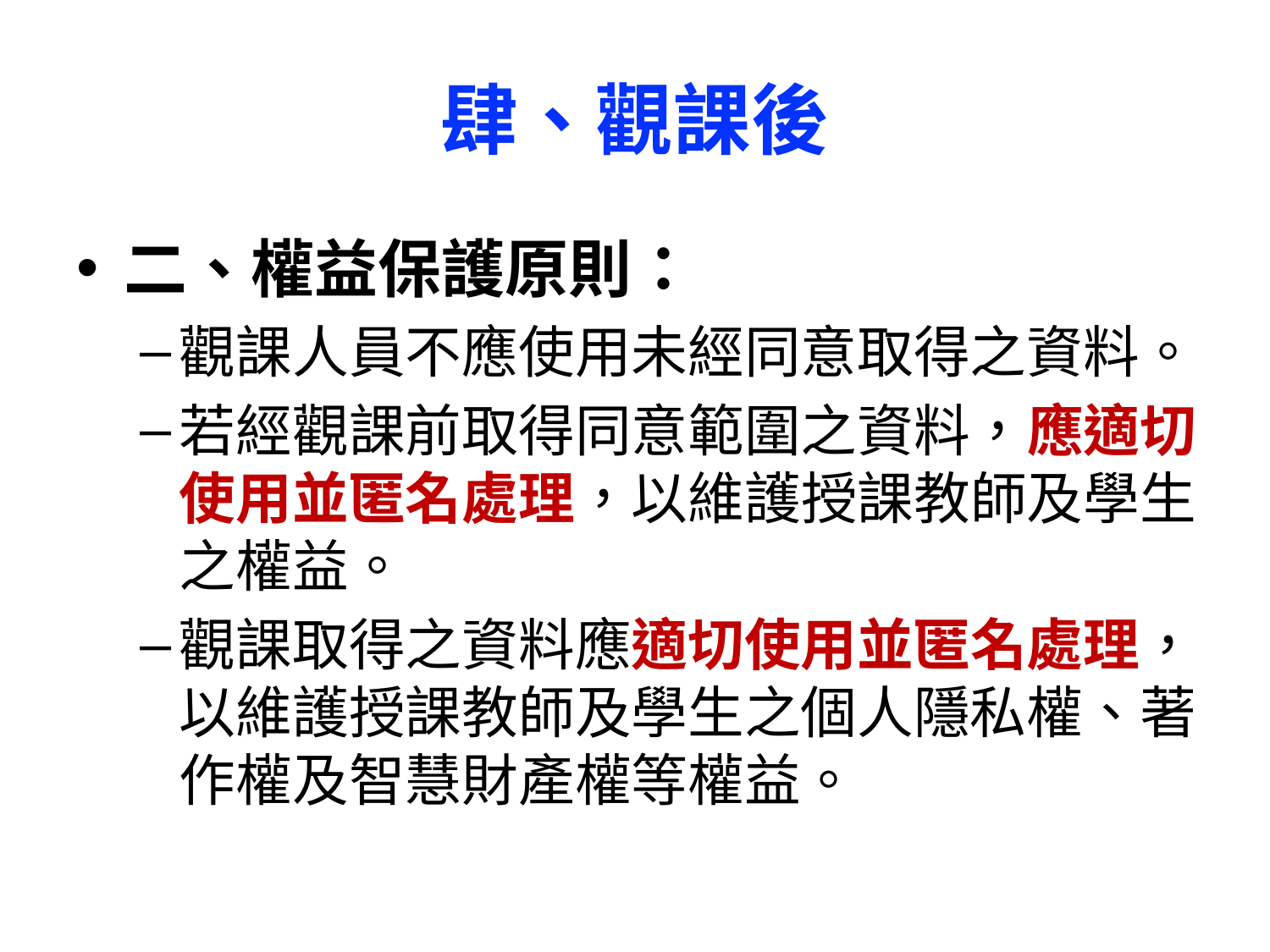

# 肆、觀課後
二、權益保護原則：
觀課人員不應使用未經同意取得之資料。
若經觀課前取得同意範圍之資料，應適切使用並匿名處理，以維護授課教師及學生之權益。
觀課取得之資料應適切使用並匿名處理，以維護授課教師及學生之個人隱私權、著作權及智慧財產權等權益。